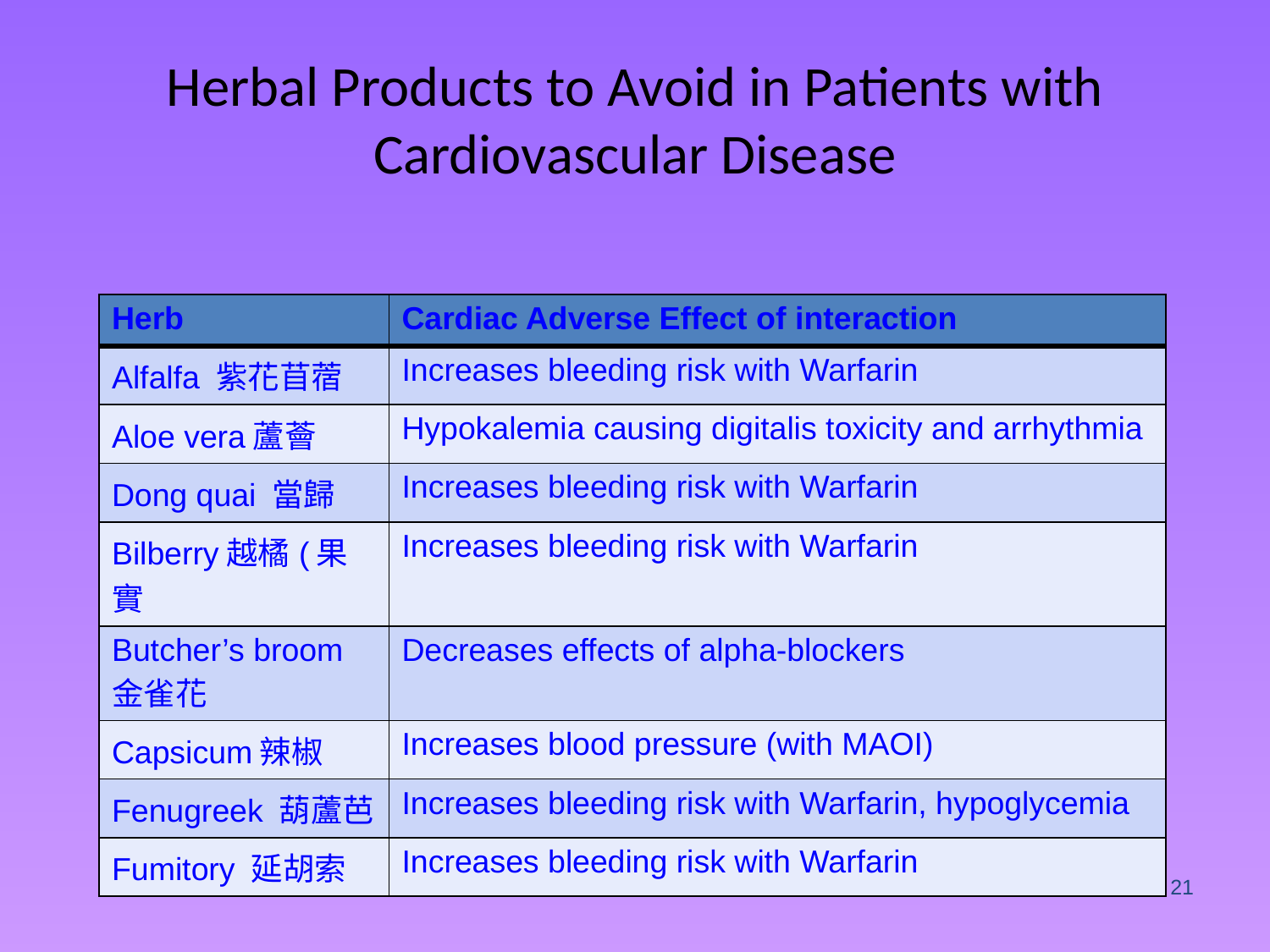

Herbal Products to Avoid in Patients with Cardiovascular Disease
| Herb | Cardiac Adverse Effect of interaction |
| --- | --- |
| Alfalfa 紫花苜蓿 | Increases bleeding risk with Warfarin |
| Aloe vera蘆薈 | Hypokalemia causing digitalis toxicity and arrhythmia |
| Dong quai 當歸 | Increases bleeding risk with Warfarin |
| Bilberry越橘(果實 | Increases bleeding risk with Warfarin |
| Butcher’s broom 金雀花 | Decreases effects of alpha-blockers |
| Capsicum辣椒 | Increases blood pressure (with MAOI) |
| Fenugreek 葫蘆芭 | Increases bleeding risk with Warfarin, hypoglycemia |
| Fumitory 延胡索 | Increases bleeding risk with Warfarin |
21